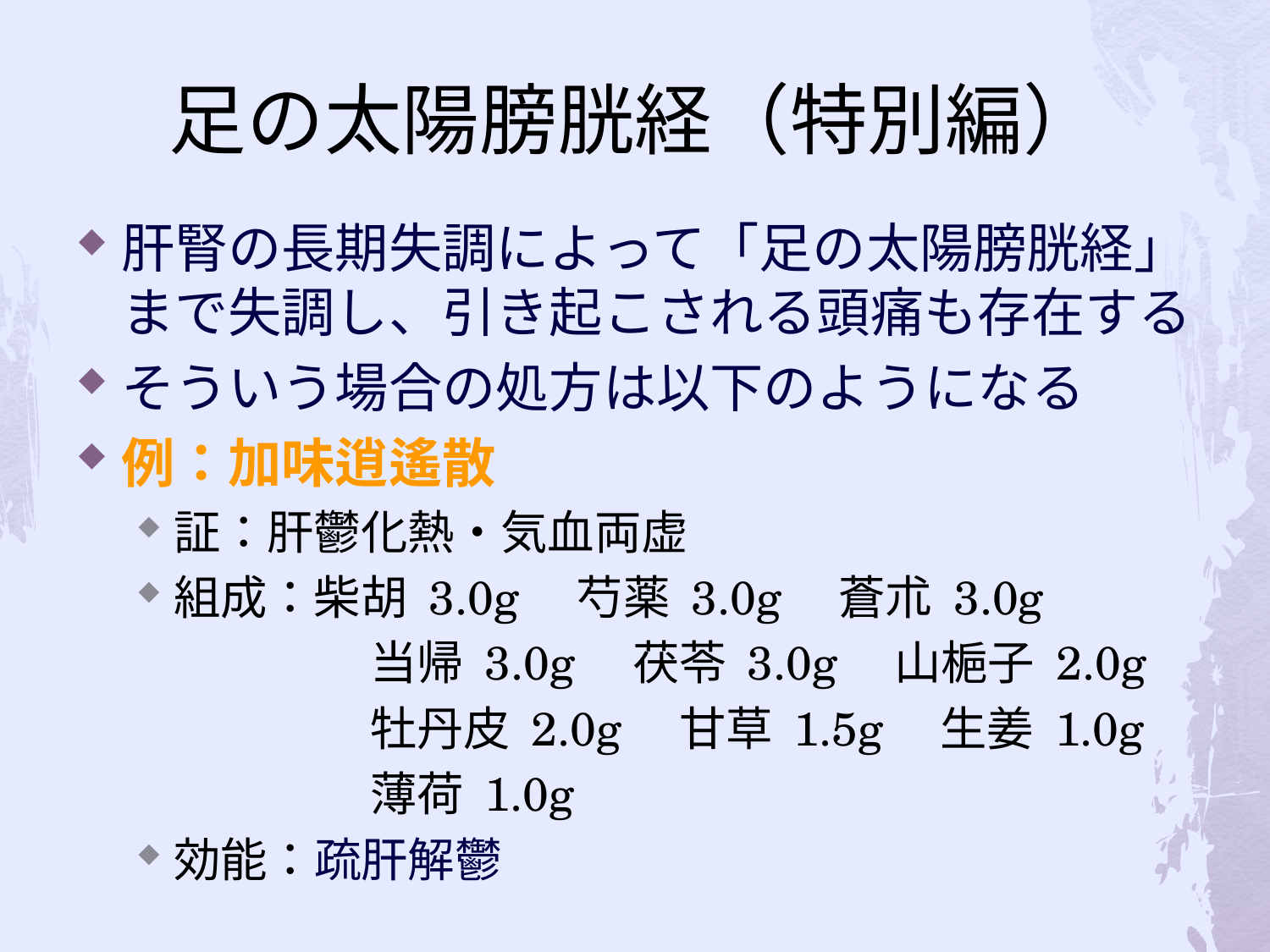

# 足の太陽膀胱経（特別編）
肝腎の長期失調によって「足の太陽膀胱経」まで失調し、引き起こされる頭痛も存在する
そういう場合の処方は以下のようになる
例：加味逍遙散
証：肝鬱化熱・気血両虚
組成：柴胡 3.0g　芍薬 3.0g　蒼朮 3.0g
　　　　　当帰 3.0g　茯苓 3.0g　山梔子 2.0g
　　　　　牡丹皮 2.0g　甘草 1.5g　生姜 1.0g
　　　　　薄荷 1.0g
効能：疏肝解鬱